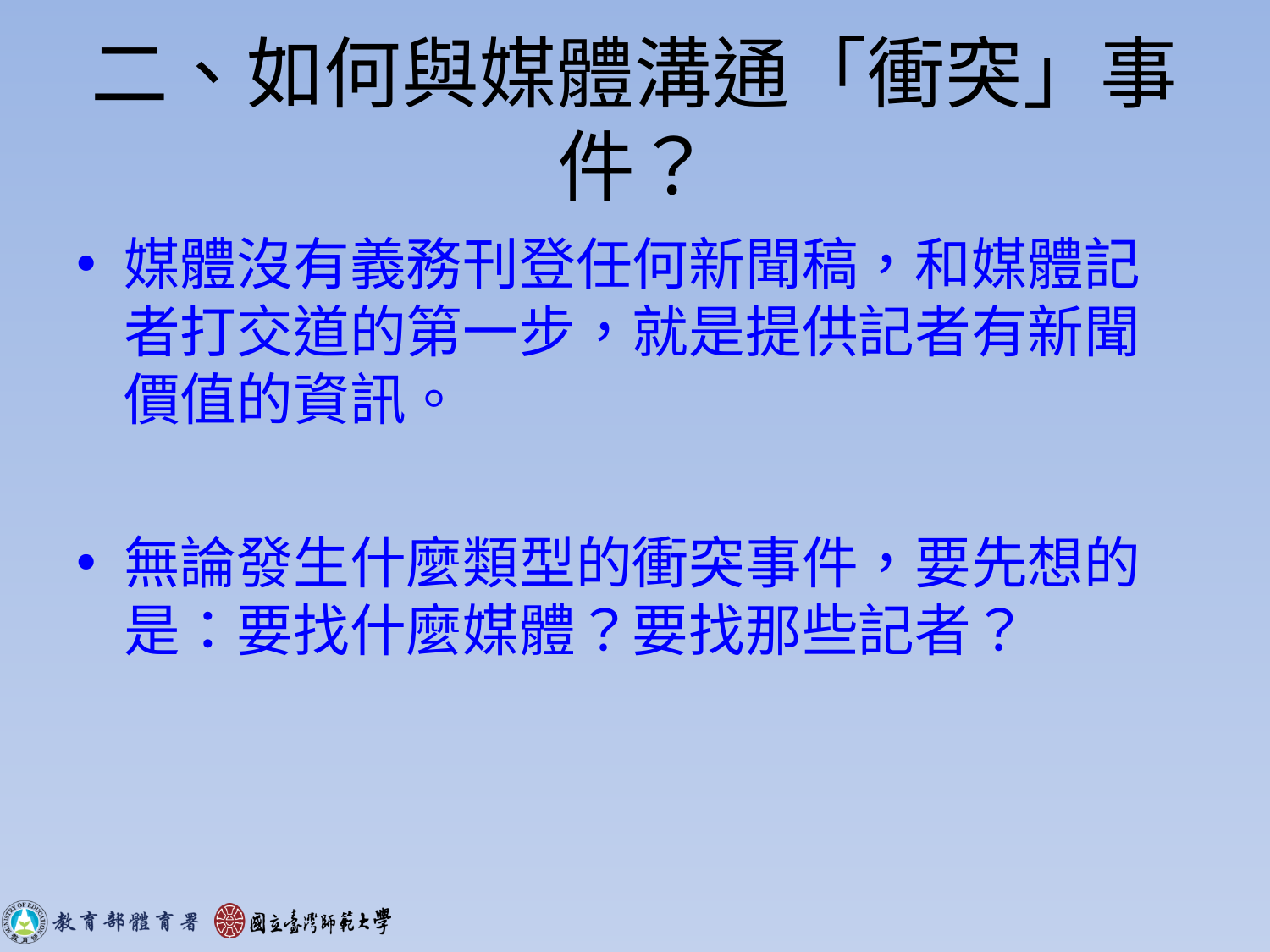

# 二、如何與媒體溝通「衝突」事件？
媒體沒有義務刊登任何新聞稿，和媒體記者打交道的第一步，就是提供記者有新聞價值的資訊。

無論發生什麼類型的衝突事件，要先想的是：要找什麼媒體？要找那些記者？